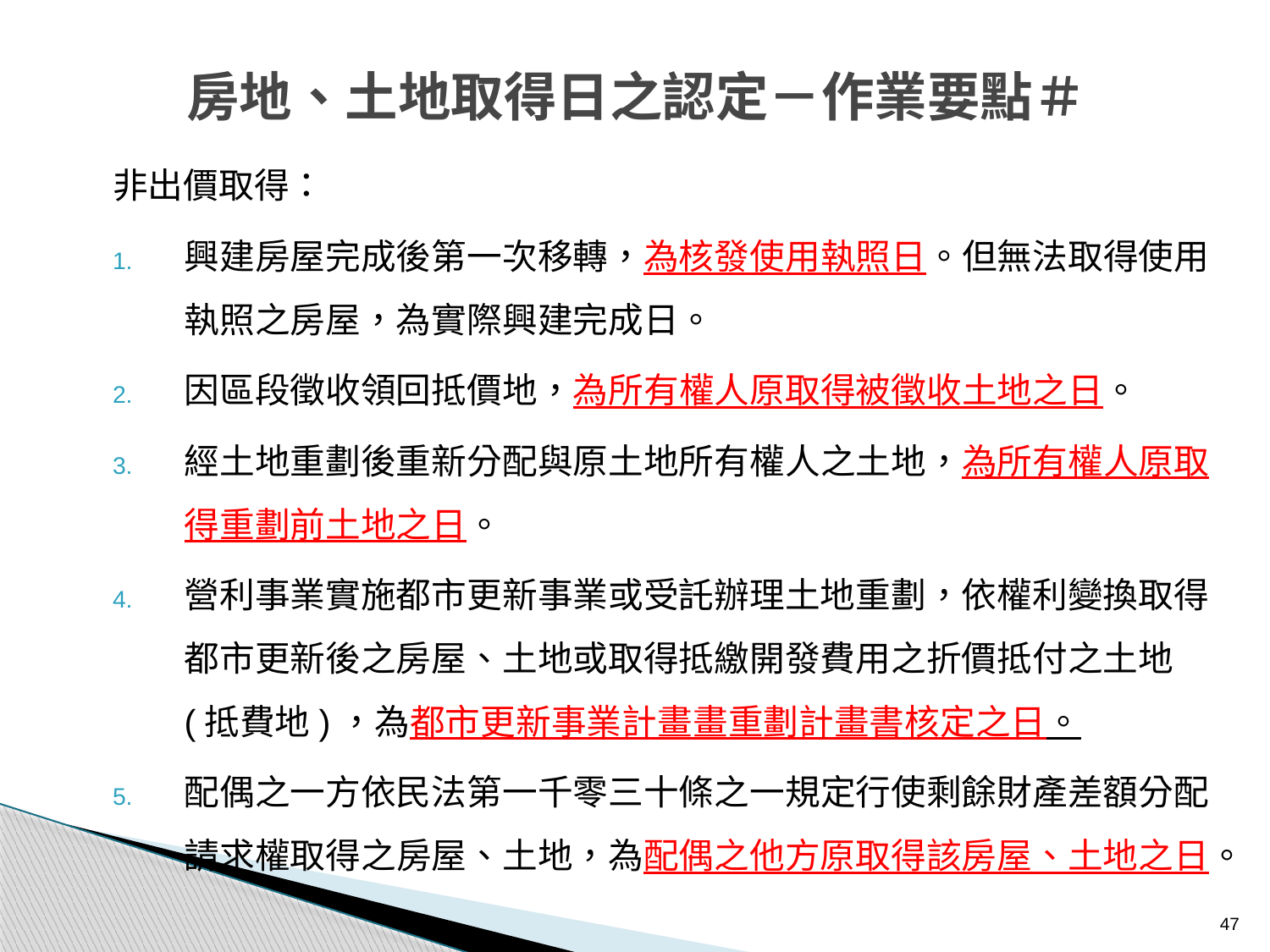

# 房地、土地取得日之認定－作業要點＃
非出價取得：
興建房屋完成後第一次移轉，為核發使用執照日。但無法取得使用執照之房屋，為實際興建完成日。
因區段徵收領回抵價地，為所有權人原取得被徵收土地之日。
經土地重劃後重新分配與原土地所有權人之土地，為所有權人原取得重劃前土地之日。
營利事業實施都市更新事業或受託辦理土地重劃，依權利變換取得都市更新後之房屋、土地或取得抵繳開發費用之折價抵付之土地(抵費地)，為都市更新事業計畫畫重劃計畫書核定之日。
配偶之一方依民法第一千零三十條之一規定行使剩餘財產差額分配請求權取得之房屋、土地，為配偶之他方原取得該房屋、土地之日。
47